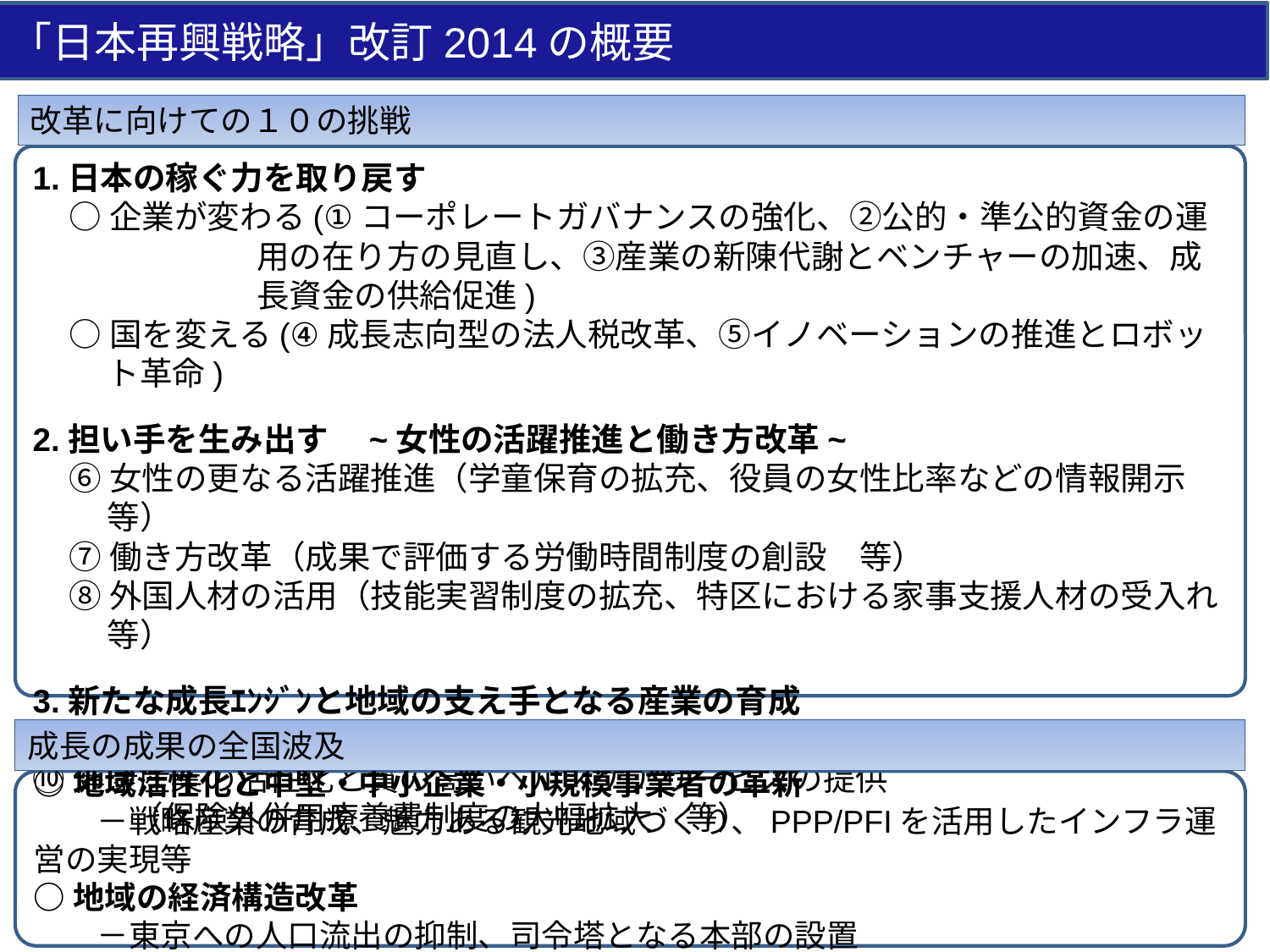

「日本再興戦略」改訂2014の概要
改革に向けての１０の挑戦
1.日本の稼ぐ力を取り戻す
○企業が変わる(①コーポレートガバナンスの強化、②公的・準公的資金の運用の在り方の見直し、③産業の新陳代謝とベンチャーの加速、成長資金の供給促進)
○国を変える(④成長志向型の法人税改革、⑤イノベーションの推進とロボット革命)

2.担い手を生み出す　~女性の活躍推進と働き方改革~
⑥女性の更なる活躍推進（学童保育の拡充、役員の女性比率などの情報開示　等）
⑦働き方改革（成果で評価する労働時間制度の創設　等）
⑧外国人材の活用（技能実習制度の拡充、特区における家事支援人材の受入れ等）

3.新たな成長ｴﾝｼﾞﾝと地域の支え手となる産業の育成
⑨攻めの農林水産業の展開(農業委、農業生産法人・農協の一体的改革　等)
⑩健康産業の活性化と質の高いヘルスケアサービスの提供
　　　（保険外併用療養費制度の大幅拡大　等）
成長の成果の全国波及
○地域活性化と中堅・中小企業・小規模事業者の革新
　　－戦略産業の育成、魅力ある観光地域づくり、PPP/PFIを活用したインフラ運営の実現等
○地域の経済構造改革
　　－東京への人口流出の抑制、司令塔となる本部の設置